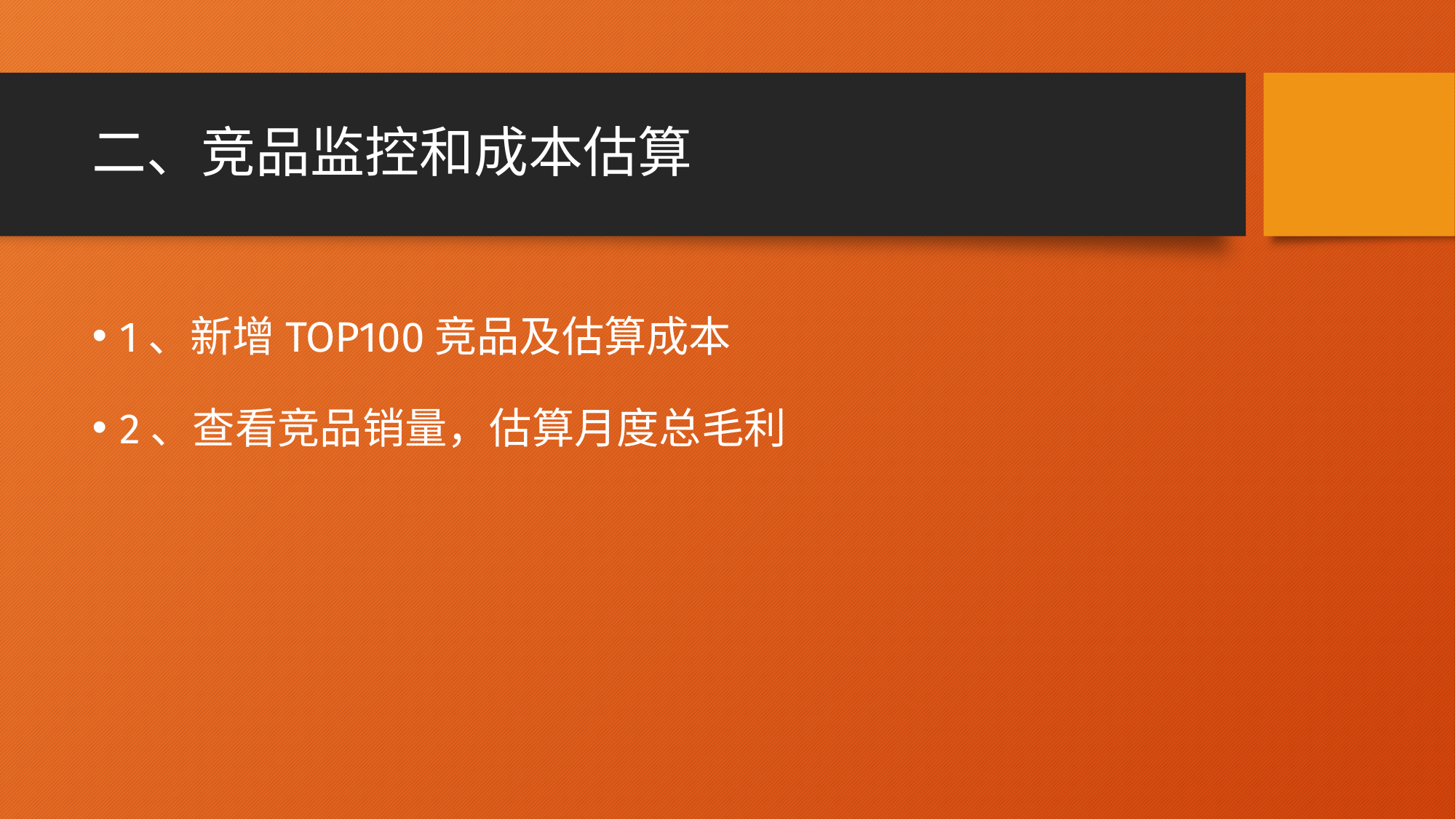

# 二、竞品监控和成本估算
1、新增TOP100竞品及估算成本
2、查看竞品销量，估算月度总毛利